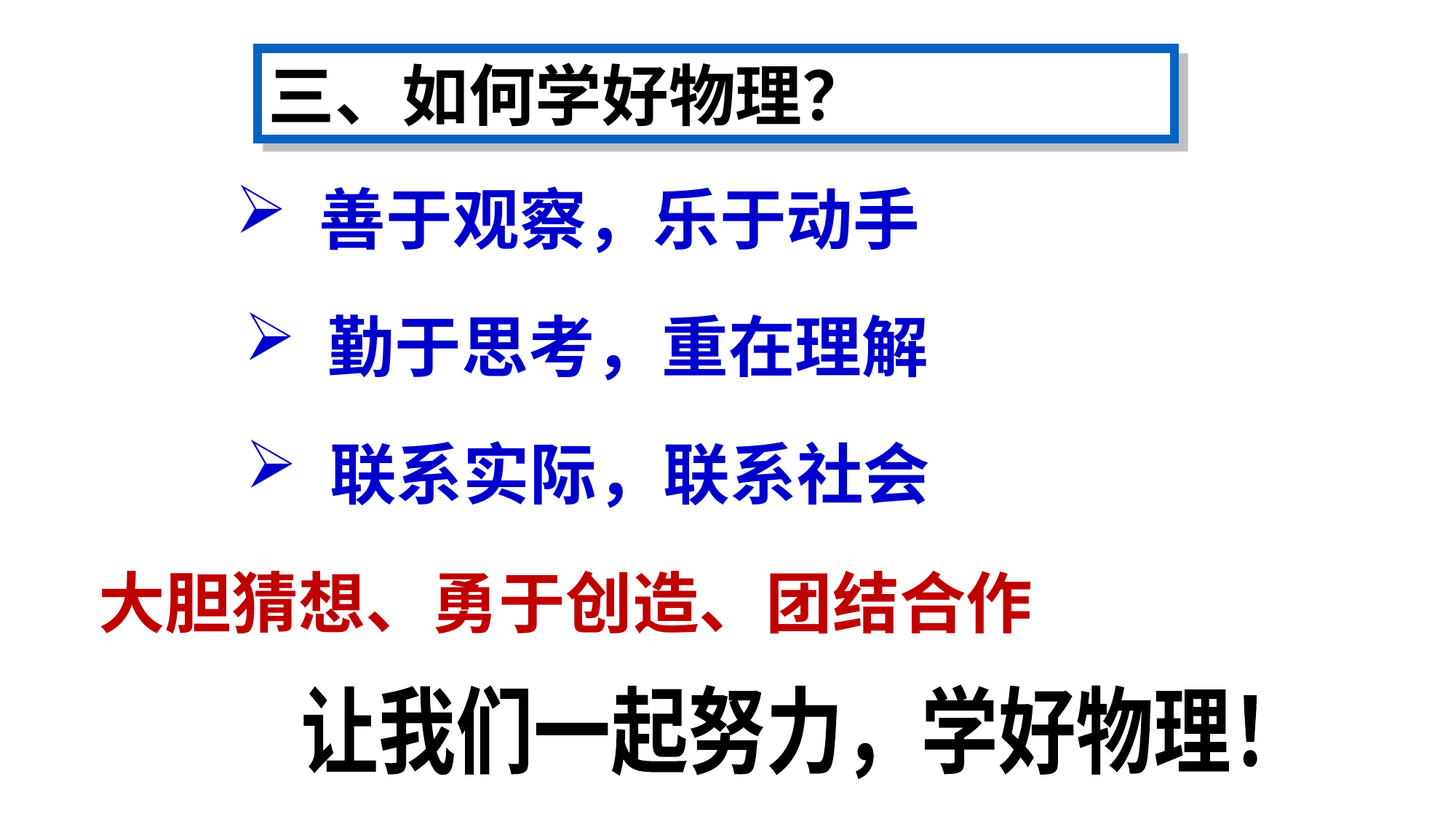

三、如何学好物理？
 善于观察，乐于动手
 勤于思考，重在理解
 联系实际，联系社会
大胆猜想、勇于创造、团结合作
让我们一起努力，学好物理！